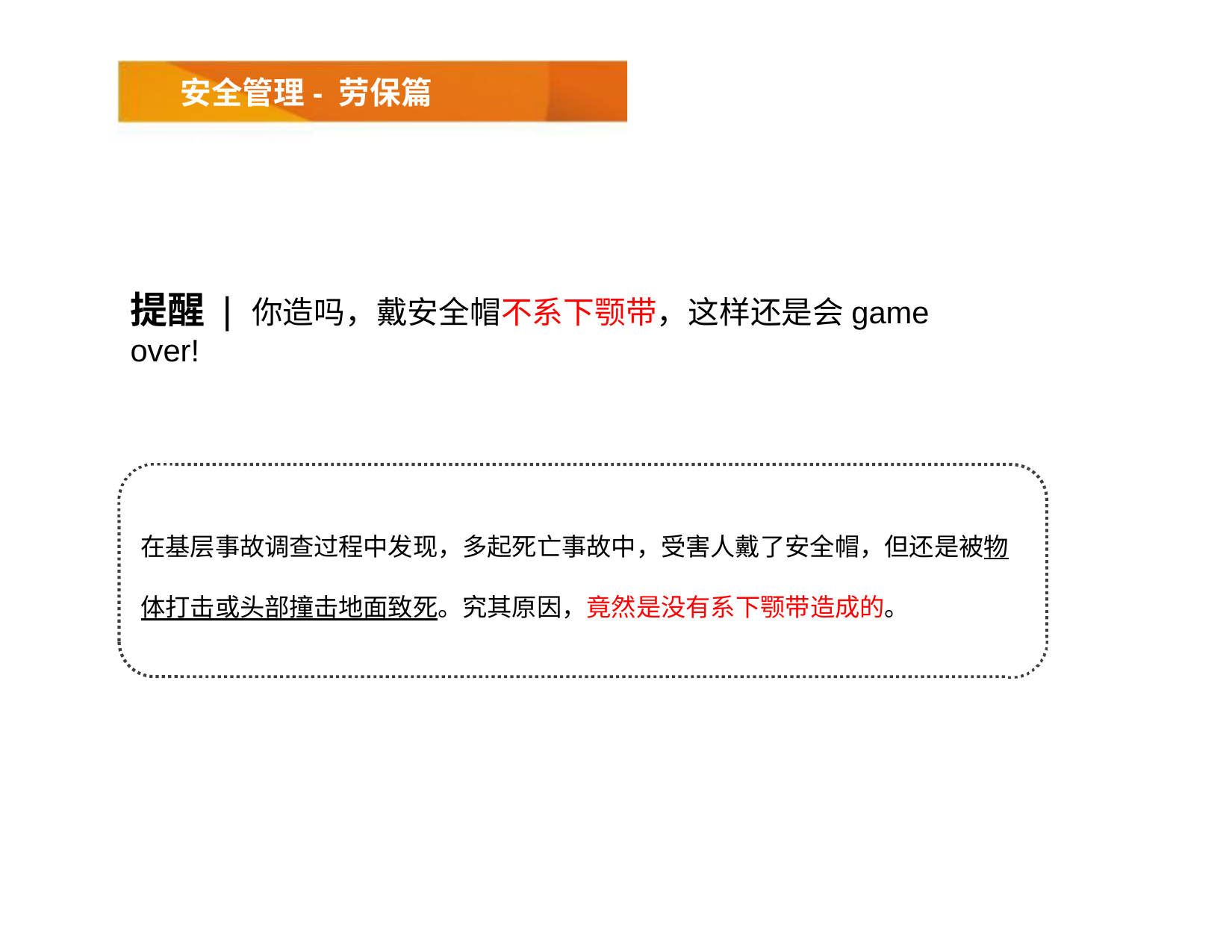

# 安全管理- 劳保篇
提醒 | 你造吗，戴安全帽不系下颚带，这样还是会game over!

在基层事故调查过程中发现，多起死亡事故中，受害人戴了安全帽，但还是被物

体打击或头部撞击地面致死。究其原因，竟然是没有系下颚带造成的。